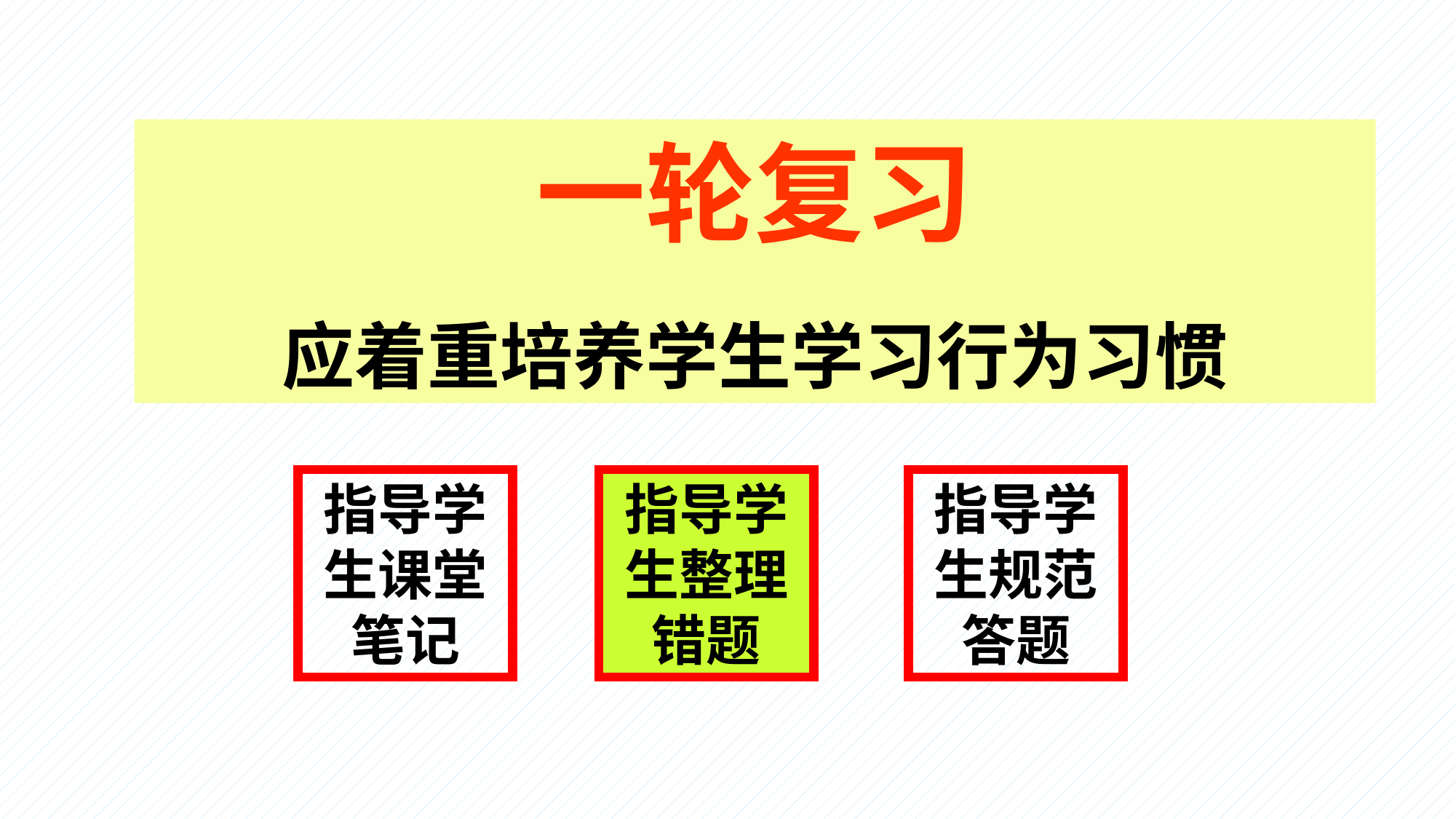

一轮复习
应着重培养学生学习行为习惯
指导学生课堂笔记
指导学生整理错题
指导学生规范答题